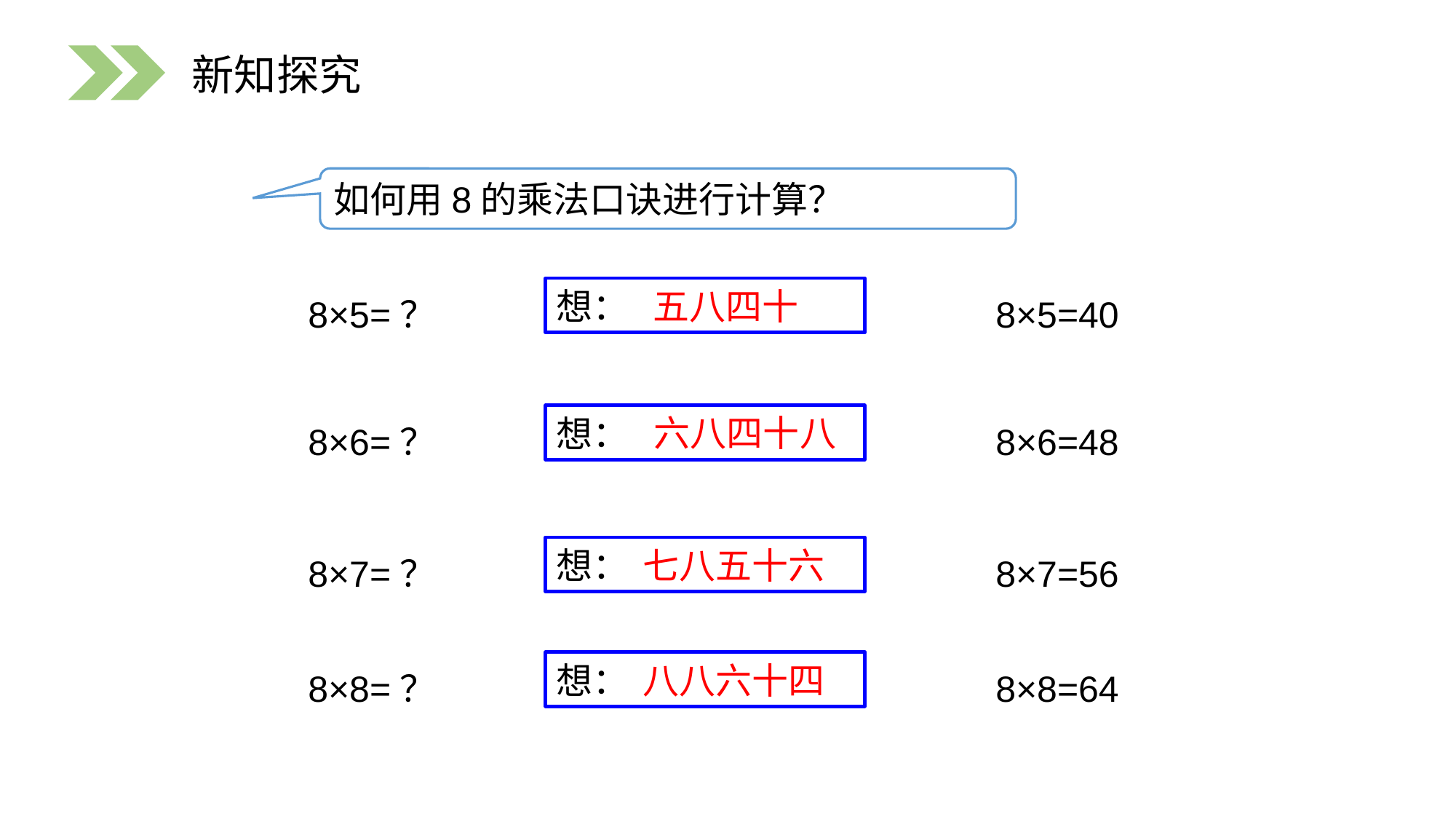

新知探究
如何用8的乘法口诀进行计算？
8×5=？
8×5=40
五八四十
想：
8×6=？
8×6=48
六八四十八
想：
8×7=？
8×7=56
想：
七八五十六
8×8=？
8×8=64
想：
八八六十四